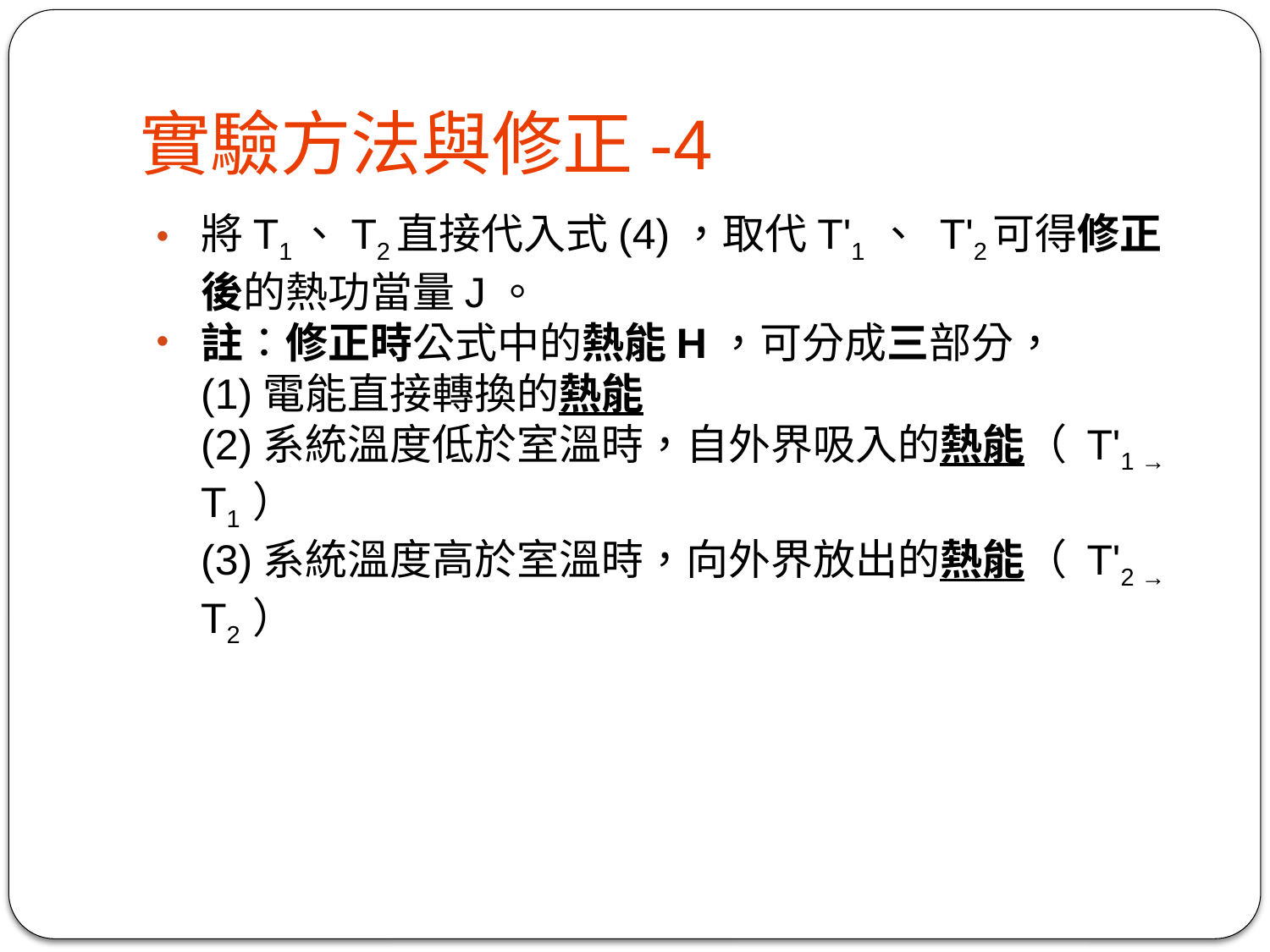

# 實驗方法與修正-4
將T1、T2直接代入式(4)，取代T'1 、 T'2可得修正後的熱功當量J。
註：修正時公式中的熱能H，可分成三部分，
(1)電能直接轉換的熱能
(2)系統溫度低於室溫時，自外界吸入的熱能（ T'1 → T1 ）
(3)系統溫度高於室溫時，向外界放出的熱能（ T'2 → T2 ）